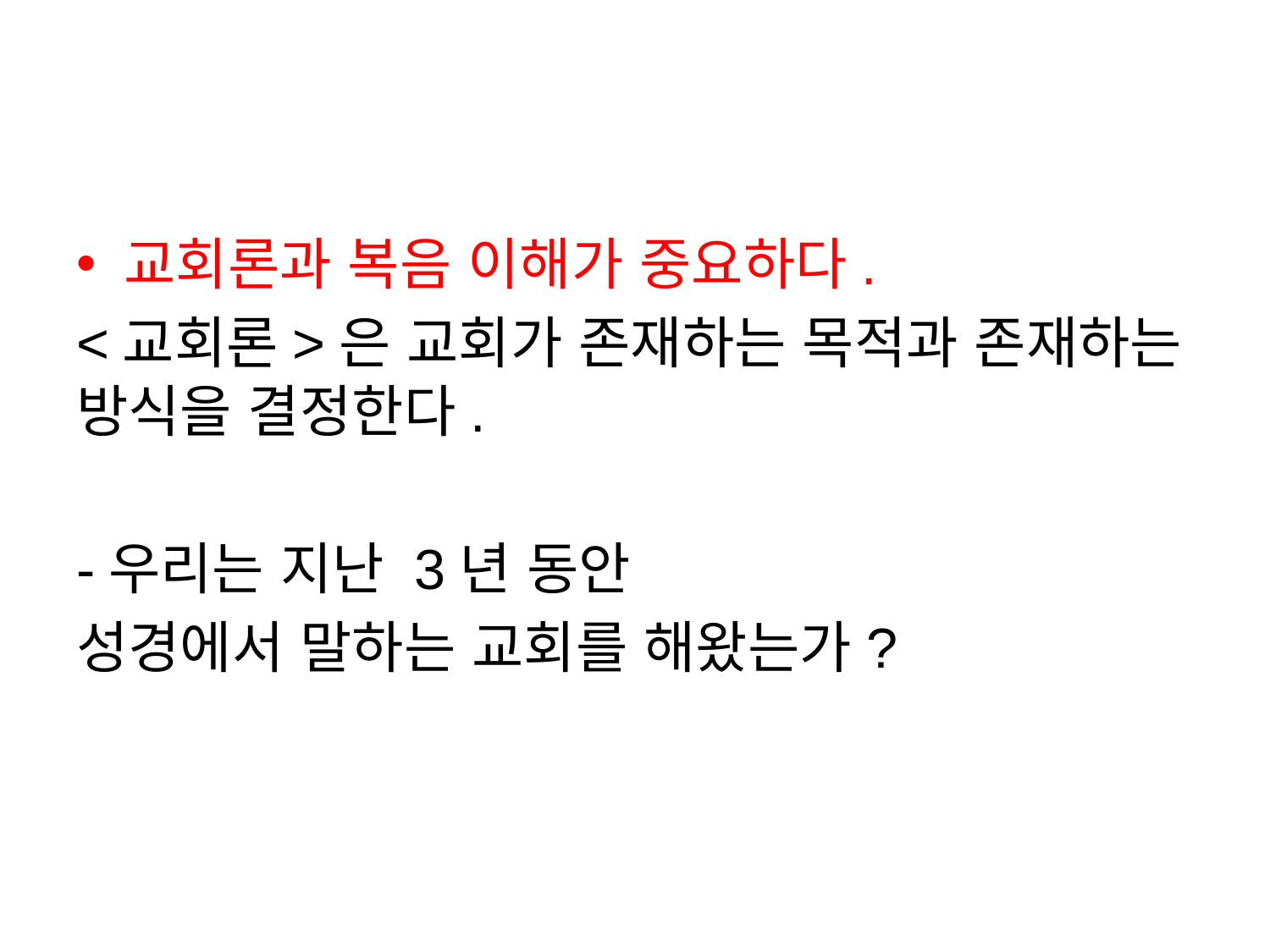

#
교회론과 복음 이해가 중요하다.
<교회론>은 교회가 존재하는 목적과 존재하는 방식을 결정한다.

-우리는 지난 3년 동안
성경에서 말하는 교회를 해왔는가?